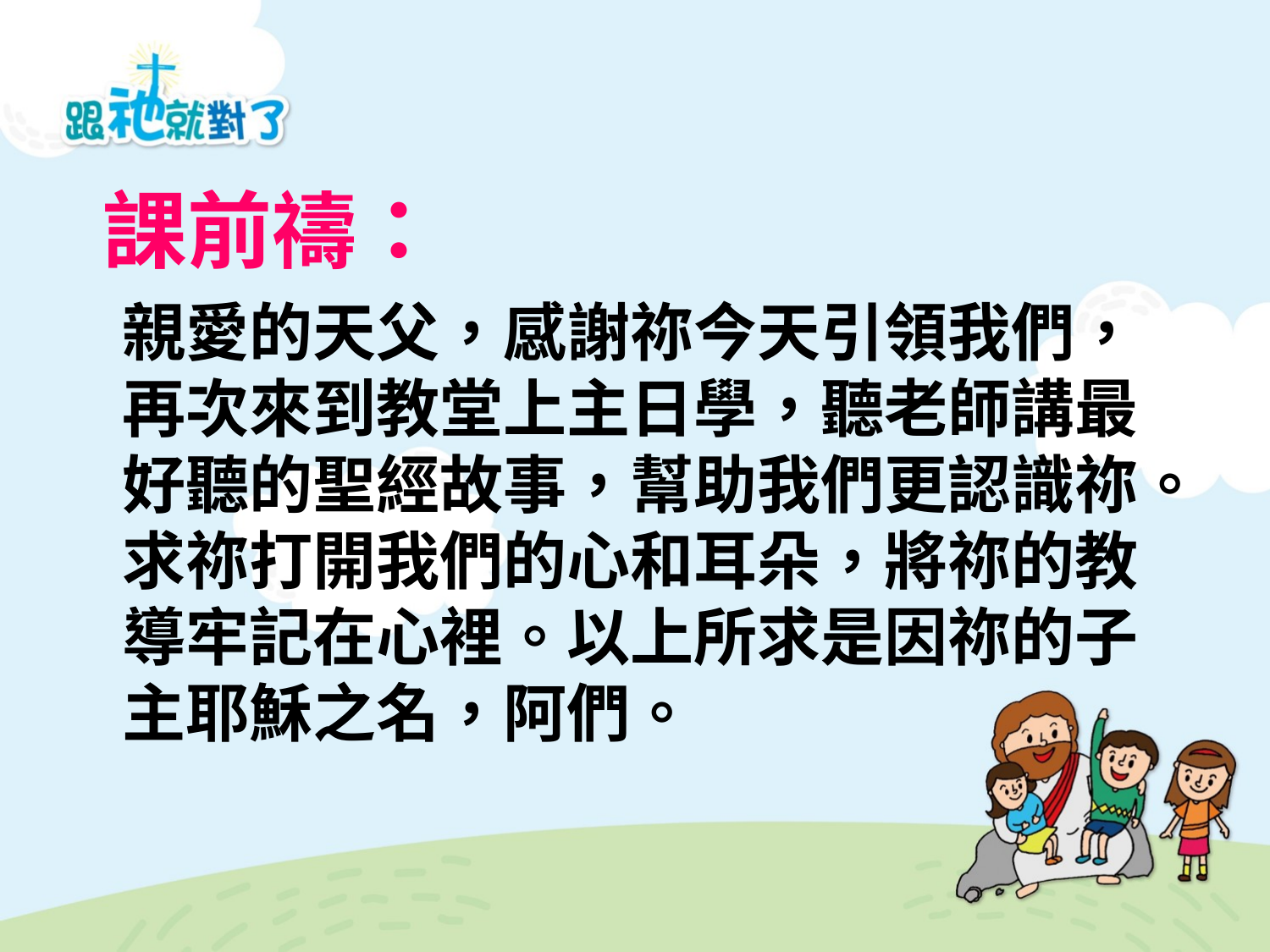

課前禱：
親愛的天父，感謝祢今天引領我們，再次來到教堂上主日學，聽老師講最好聽的聖經故事，幫助我們更認識祢。求祢打開我們的心和耳朵，將祢的教導牢記在心裡。以上所求是因祢的子主耶穌之名，阿們。